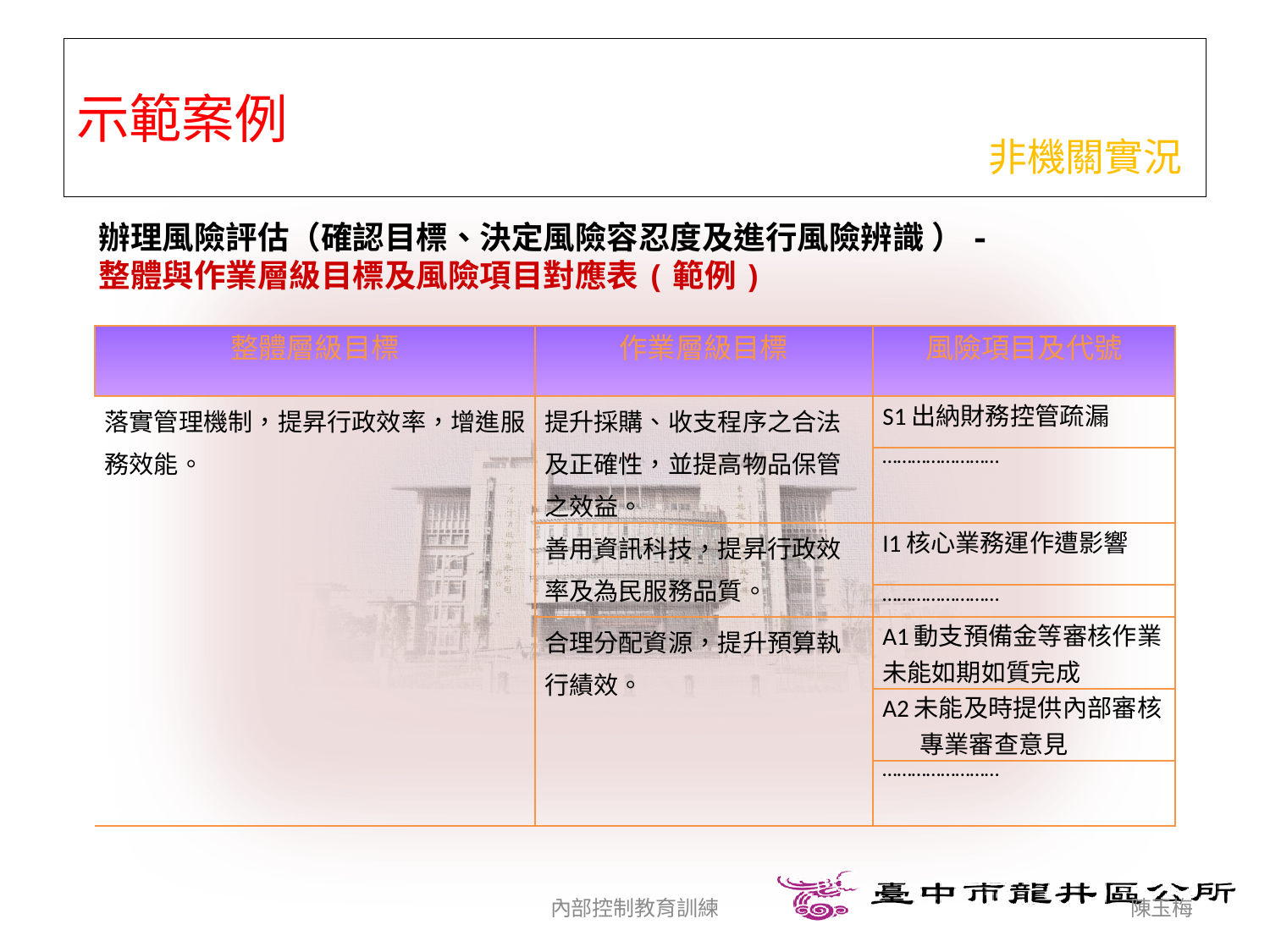

內部控制教育訓練
陳玉梅
示範案例
非機關實況

辦理風險評估（確認目標、決定風險容忍度及進行風險辨識 ）-整體與作業層級目標及風險項目對應表(範例)
| 整體層級目標 | 作業層級目標 | 風險項目及代號 |
| --- | --- | --- |
| 落實管理機制，提昇行政效率，增進服務效能。 | 提升採購、收支程序之合法及正確性，並提高物品保管之效益。 | S1出納財務控管疏漏 |
|  |  | …………………… |
|  | 善用資訊科技，提昇行政效率及為民服務品質。 | I1核心業務運作遭影響 |
|  |  | …………………… |
|  | 合理分配資源，提升預算執行績效。 | A1動支預備金等審核作業未能如期如質完成 |
|  |  | A2未能及時提供內部審核專業審查意見 |
|  |  | …………………… |